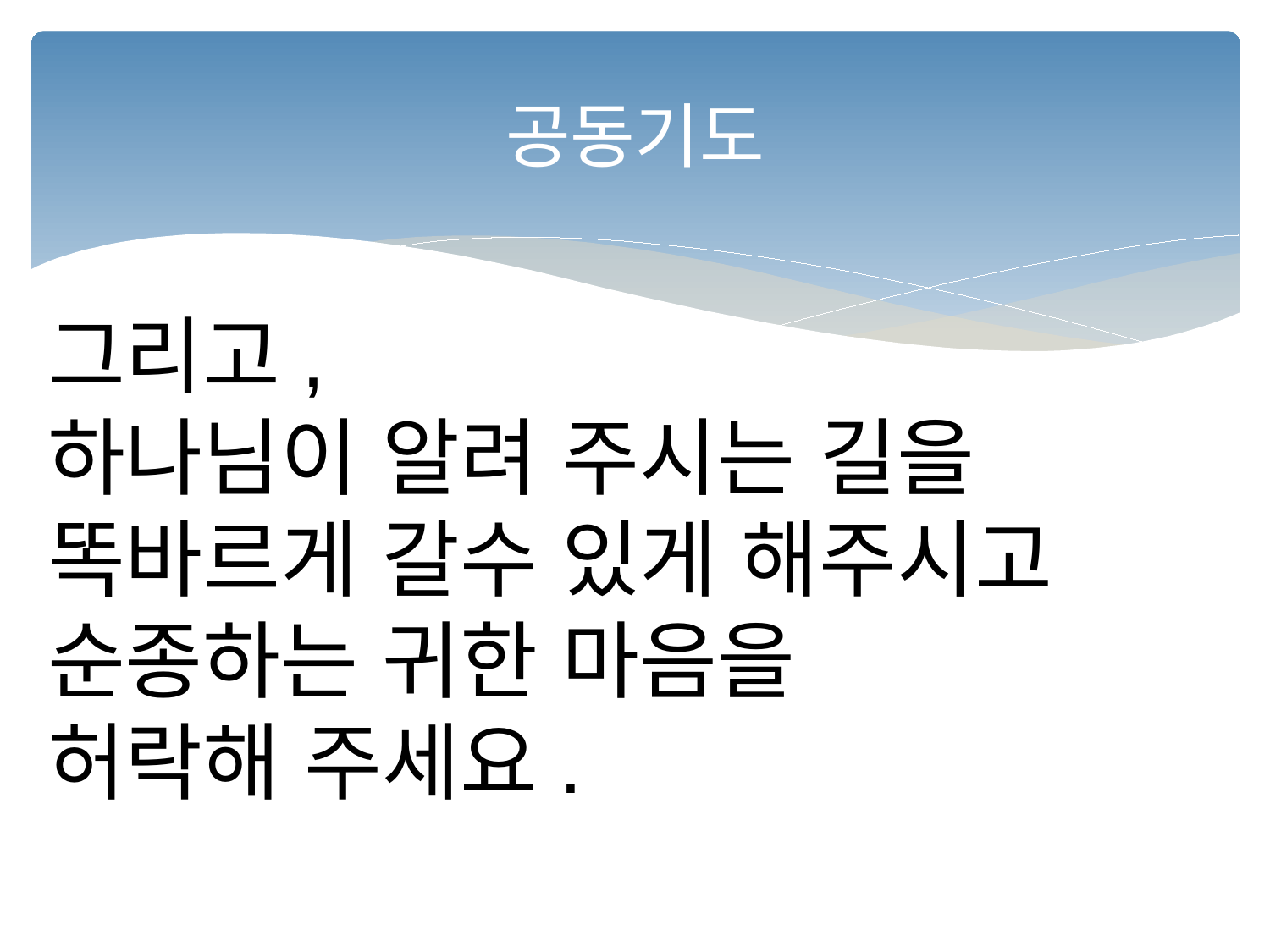

# 공동기도

그리고,
하나님이 알려 주시는 길을
똑바르게 갈수 있게 해주시고 순종하는 귀한 마음을
허락해 주세요.